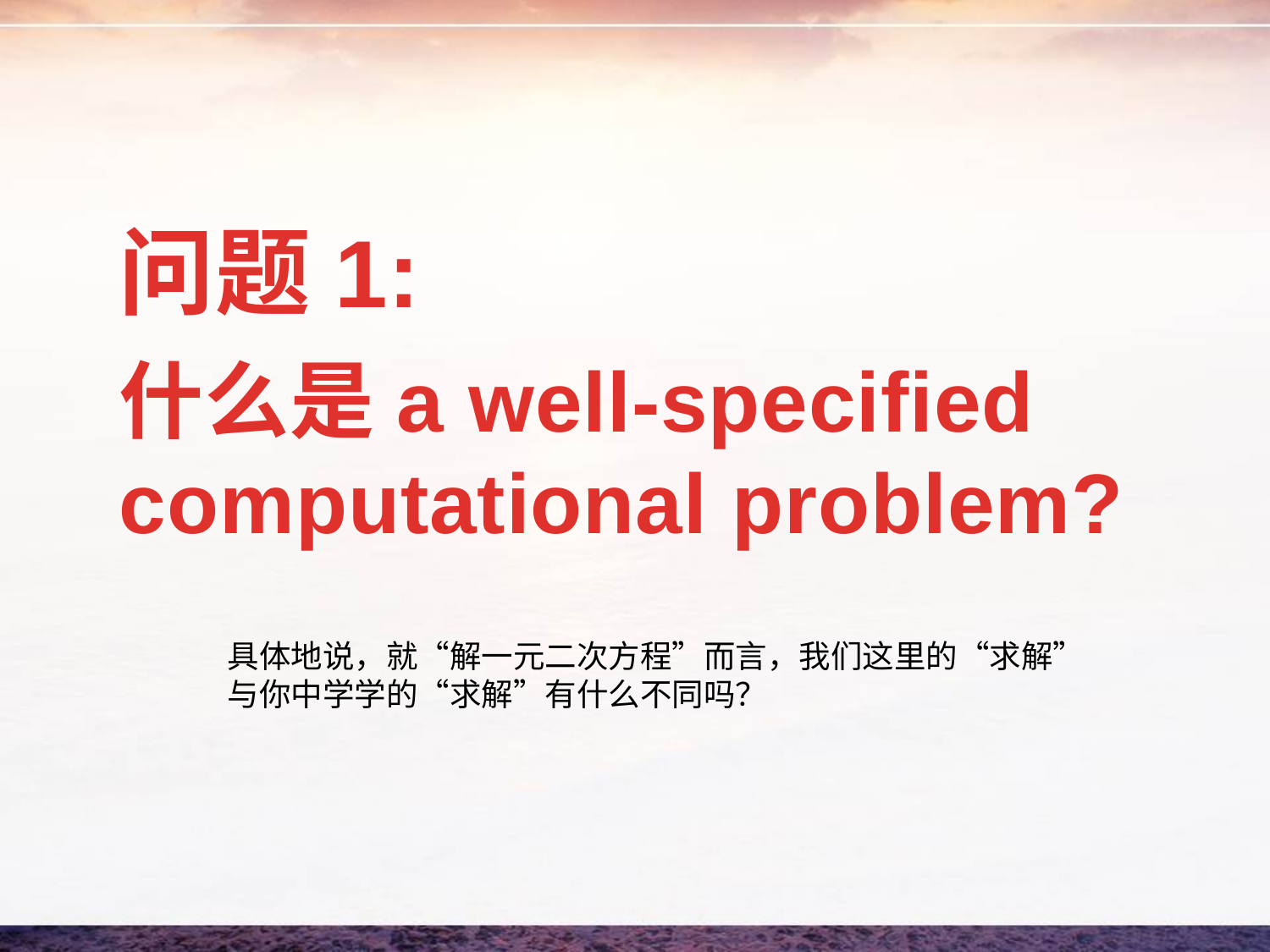

问题1:
什么是a well-specified computational problem?
具体地说，就“解一元二次方程”而言，我们这里的“求解”与你中学学的“求解”有什么不同吗？